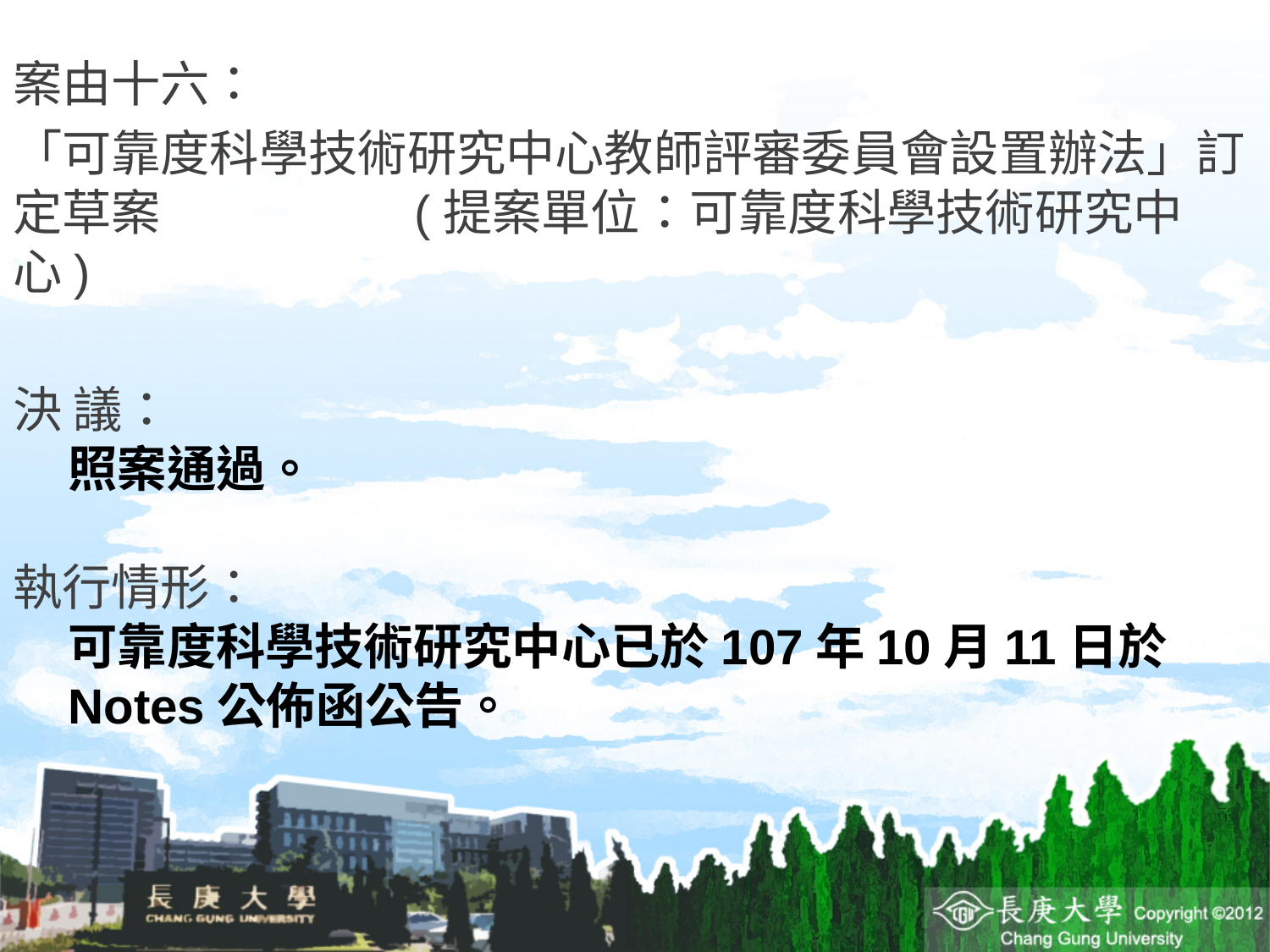

案由十六：
「可靠度科學技術研究中心教師評審委員會設置辦法」訂定草案                      (提案單位：可靠度科學技術研究中心)

決 議：
照案通過。

執行情形：
可靠度科學技術研究中心已於107年10月11日於Notes公佈函公告。